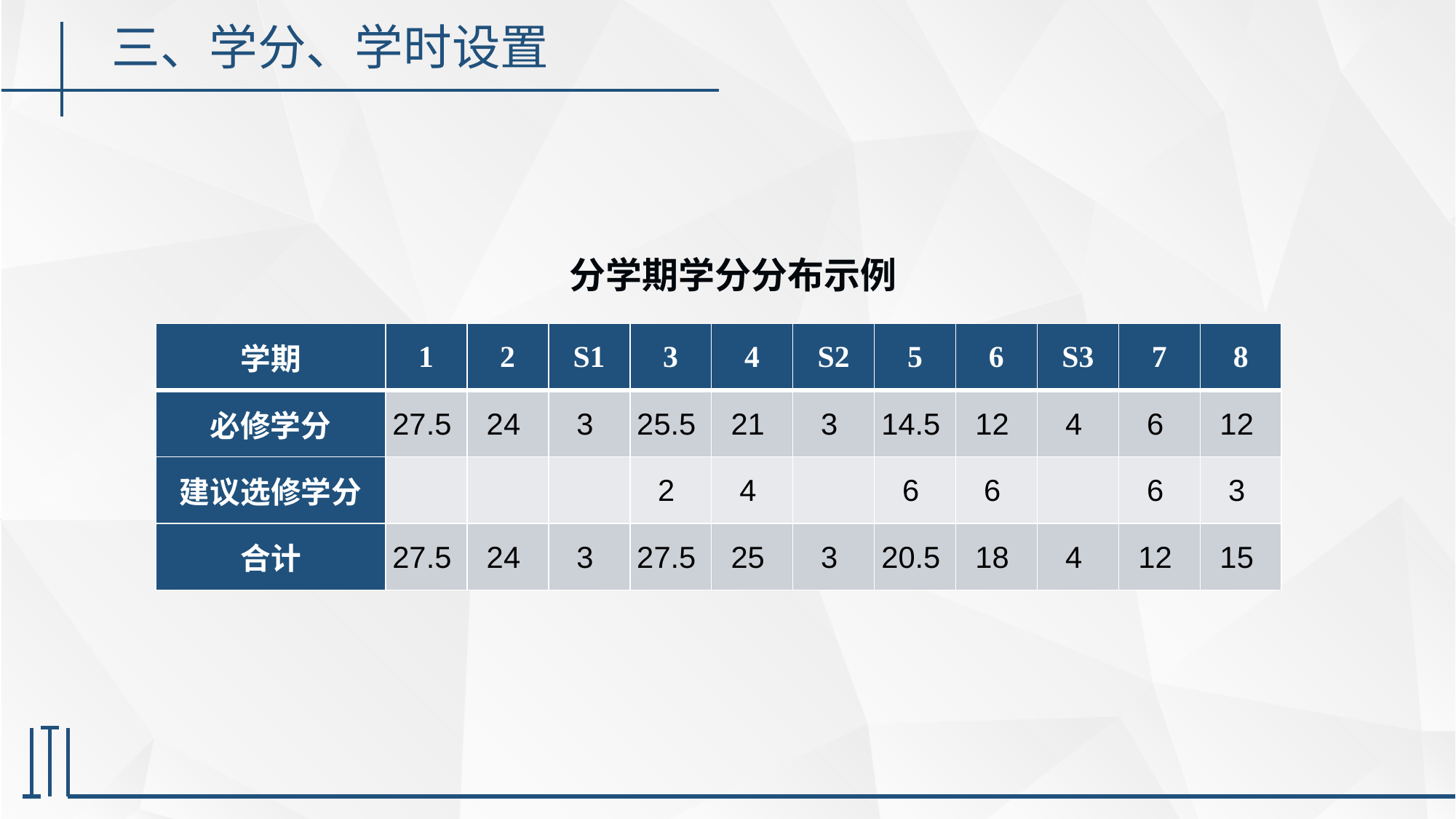

三、学分、学时设置
分学期学分分布示例
| 学期 | 1 | 2 | S1 | 3 | 4 | S2 | 5 | 6 | S3 | 7 | 8 |
| --- | --- | --- | --- | --- | --- | --- | --- | --- | --- | --- | --- |
| 必修学分 | 27.5 | 24 | 3 | 25.5 | 21 | 3 | 14.5 | 12 | 4 | 6 | 12 |
| 建议选修学分 |  |  |  | 2 | 4 |  | 6 | 6 |  | 6 | 3 |
| 合计 | 27.5 | 24 | 3 | 27.5 | 25 | 3 | 20.5 | 18 | 4 | 12 | 15 |